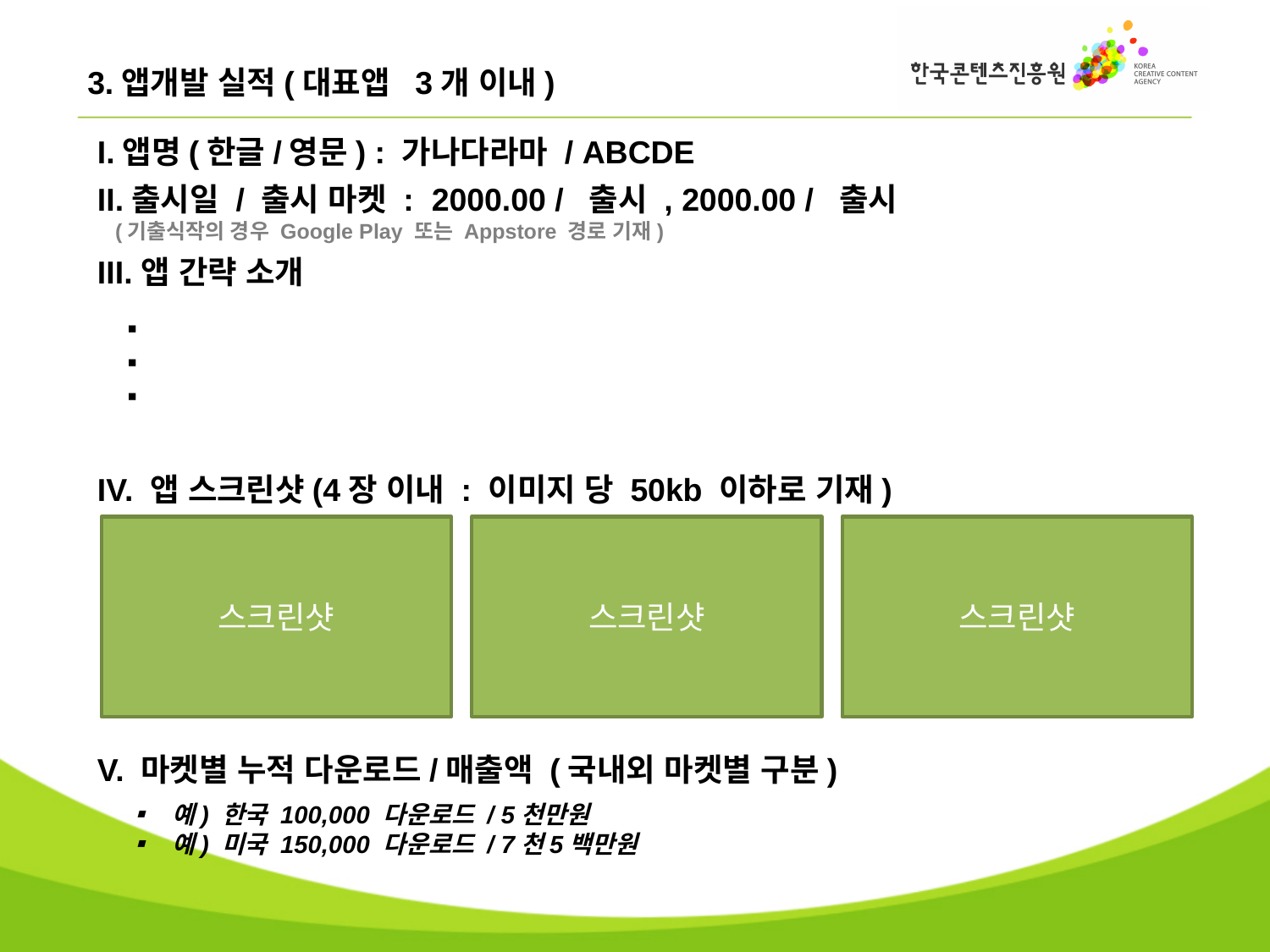

3.앱개발 실적(대표앱  3개 이내)
I.앱명(한글/영문) : 가나다라마 / ABCDE
II.출시일 / 출시 마켓 :  2000.00 /  출시 , 2000.00 /  출시
   (기출식작의 경우 Google Play 또는 Appstore 경로 기재)
III.앱 간략 소개
▪
▪
▪

IV. 앱 스크린샷(4장 이내 : 이미지 당 50kb 이하로 기재)
스크린샷
스크린샷
스크린샷
V. 마켓별 누적 다운로드/매출액 (국내외 마켓별 구분)
▪  예) 한국 100,000 다운로드 / 5천만원
▪  예) 미국 150,000 다운로드 / 7천5백만원